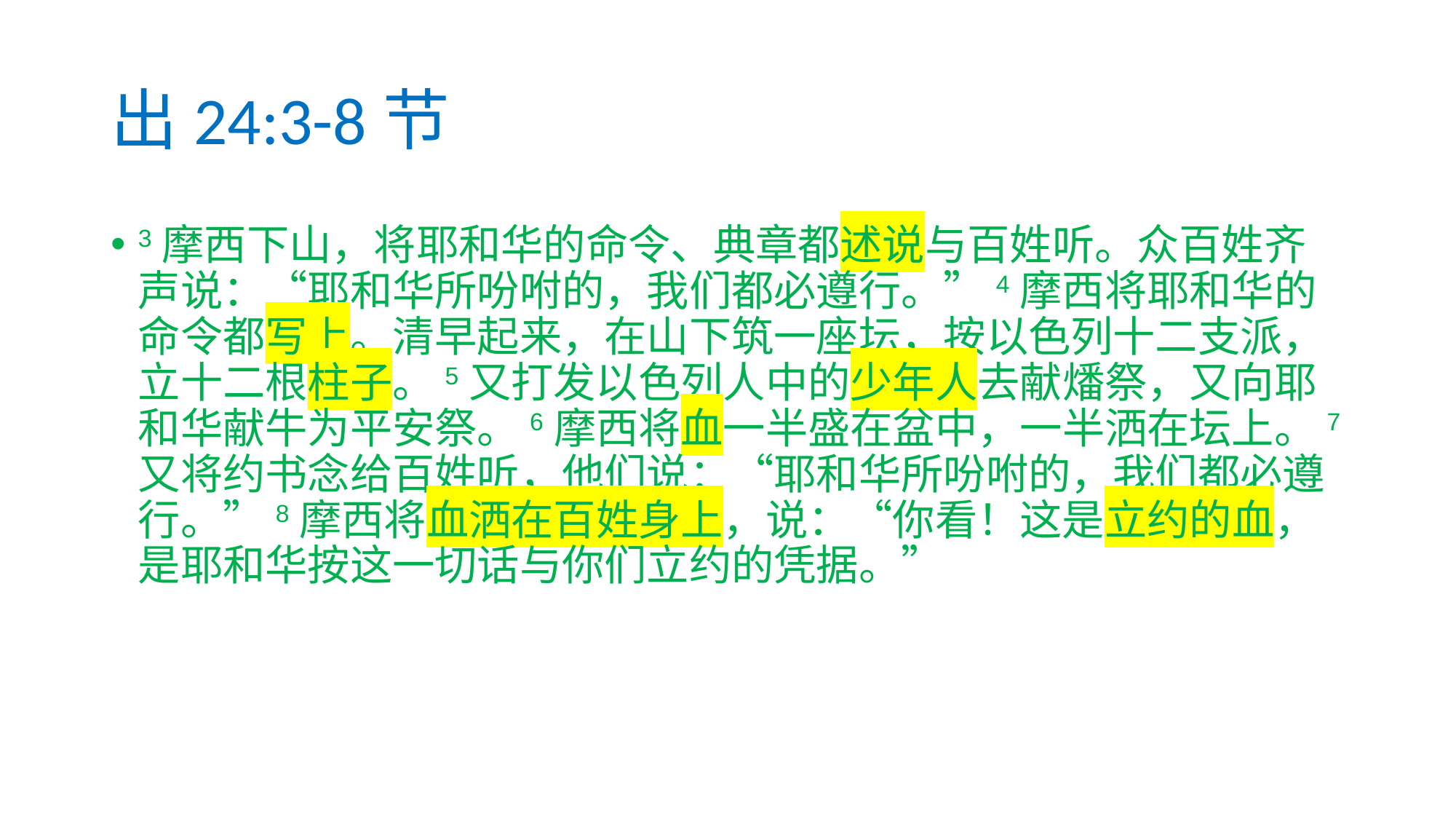

# 出24:3-8节
3摩西下山，将耶和华的命令、典章都述说与百姓听。众百姓齐声说：“耶和华所吩咐的，我们都必遵行。”4摩西将耶和华的命令都写上。清早起来，在山下筑一座坛，按以色列十二支派，立十二根柱子。5又打发以色列人中的少年人去献燔祭，又向耶和华献牛为平安祭。6摩西将血一半盛在盆中，一半洒在坛上。7又将约书念给百姓听，他们说：“耶和华所吩咐的，我们都必遵行。”8摩西将血洒在百姓身上，说：“你看！这是立约的血，是耶和华按这一切话与你们立约的凭据。”